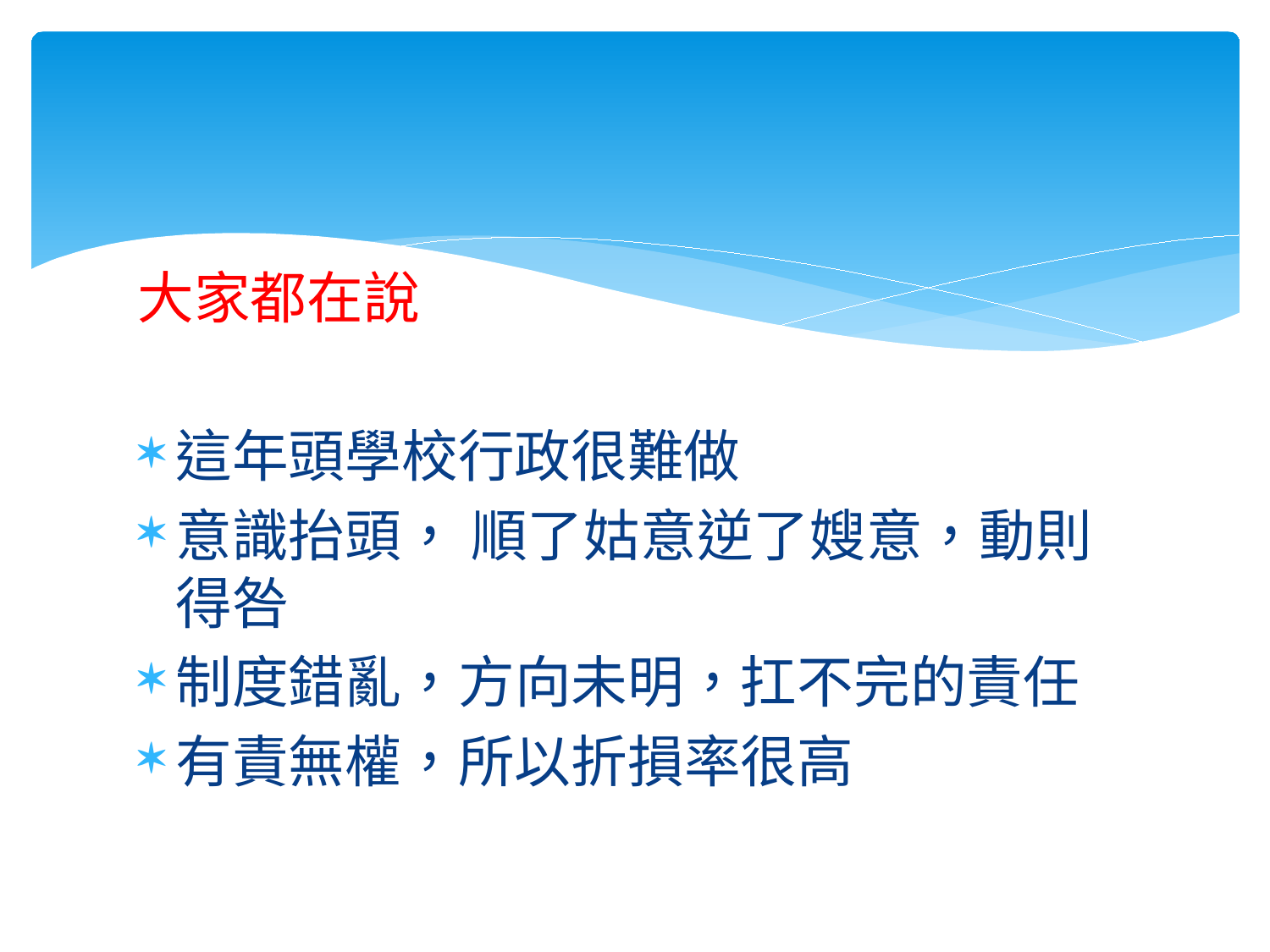

#
大家都在說

這年頭學校行政很難做
意識抬頭， 順了姑意逆了嫂意，動則得咎
制度錯亂，方向未明，扛不完的責任
有責無權，所以折損率很高